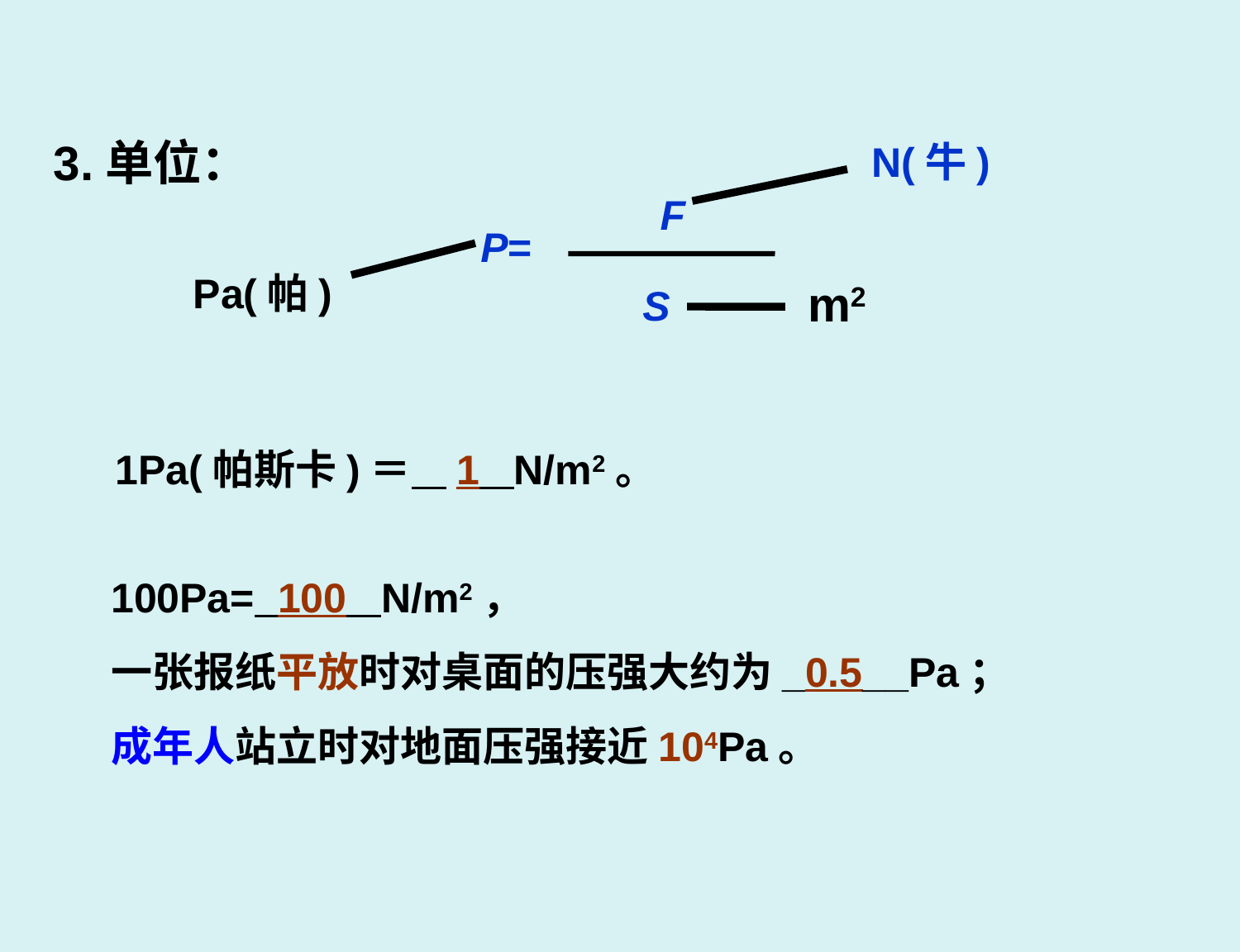

#

3.单位：
N(牛)

F
P=

 Pa(帕)
m2
S

1Pa(帕斯卡)＝   1   N/m2。
100Pa=  100   N/m2，
一张报纸平放时对桌面的压强大约为_0.5__Pa；成年人站立时对地面压强接近104Pa。